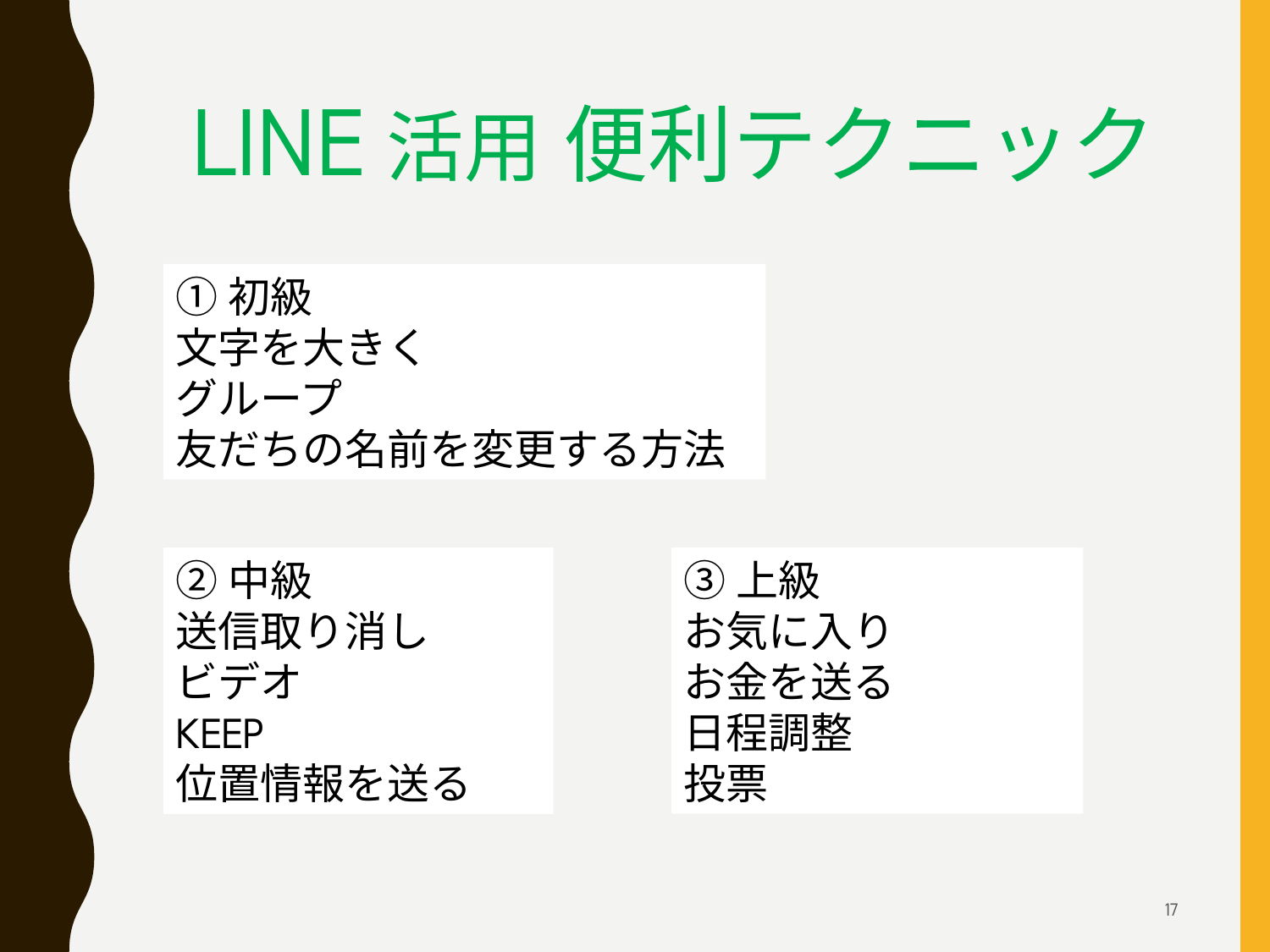

LINE活用 便利テクニック
①初級
文字を大きく
グループ
友だちの名前を変更する方法
③上級
お気に入り
お金を送る
日程調整
投票
②中級
送信取り消し
ビデオ
KEEP
位置情報を送る
17